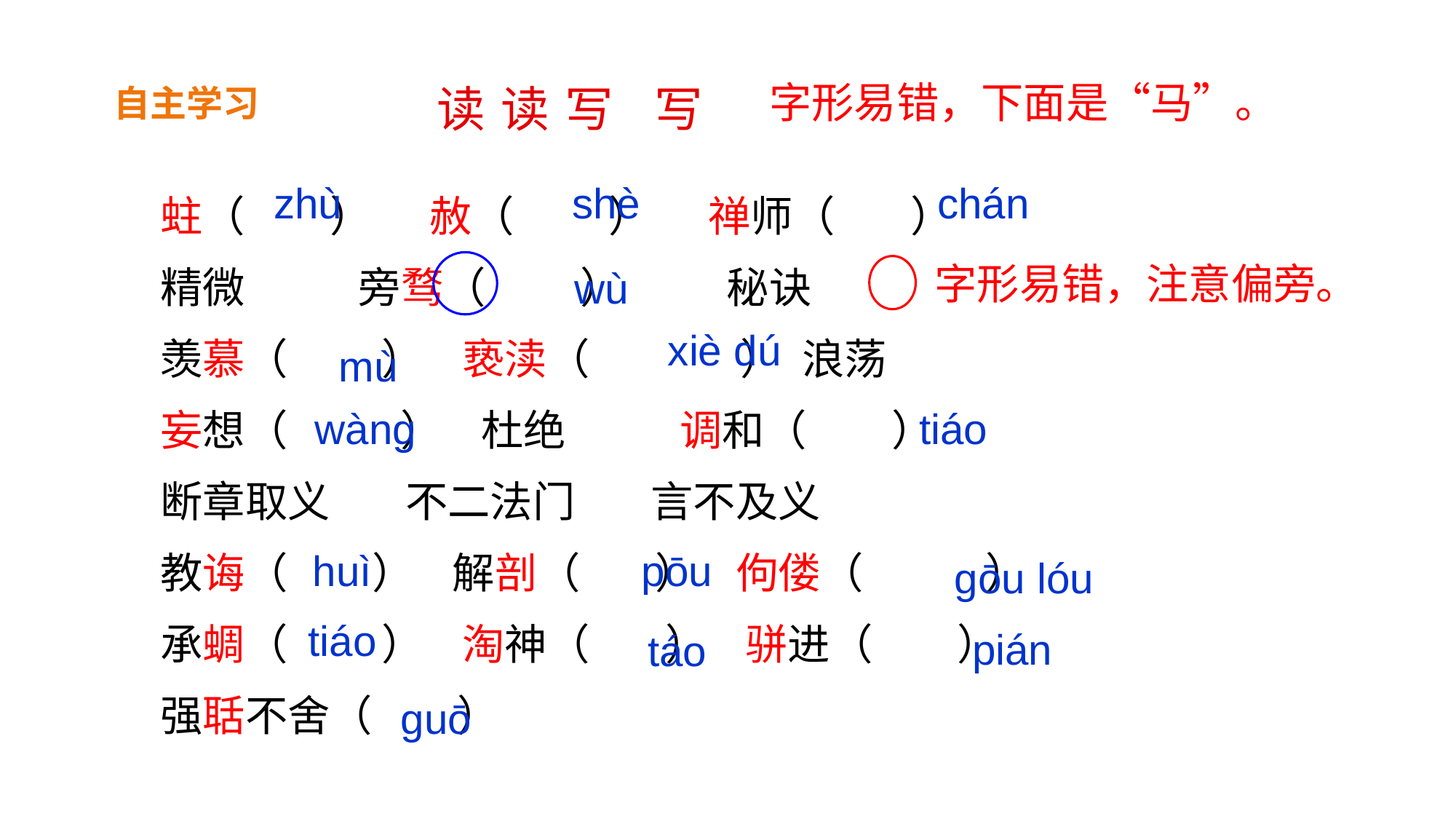

字形易错，下面是“马”。
读读写 写
自主学习
蛀（         ）      赦（          ）      禅师（        ）
精微            旁骛（          ）           秘诀
羡慕（          ）    亵渎（                ）  浪荡
妄想（            ）    杜绝            调和（         ）
断章取义        不二法门        言不及义
教诲（         ）    解剖（        ）    佝偻（             ）
承蜩（          ）    淘神（        ）    骈进（         ）
强聒不舍（         ）
zhù
shè
chán
字形易错，注意偏旁。

wù

xiè dú
mù
wànɡ
tiáo
huì
pōu
ɡōu lóu
tiáo
pián
táo
ɡuō